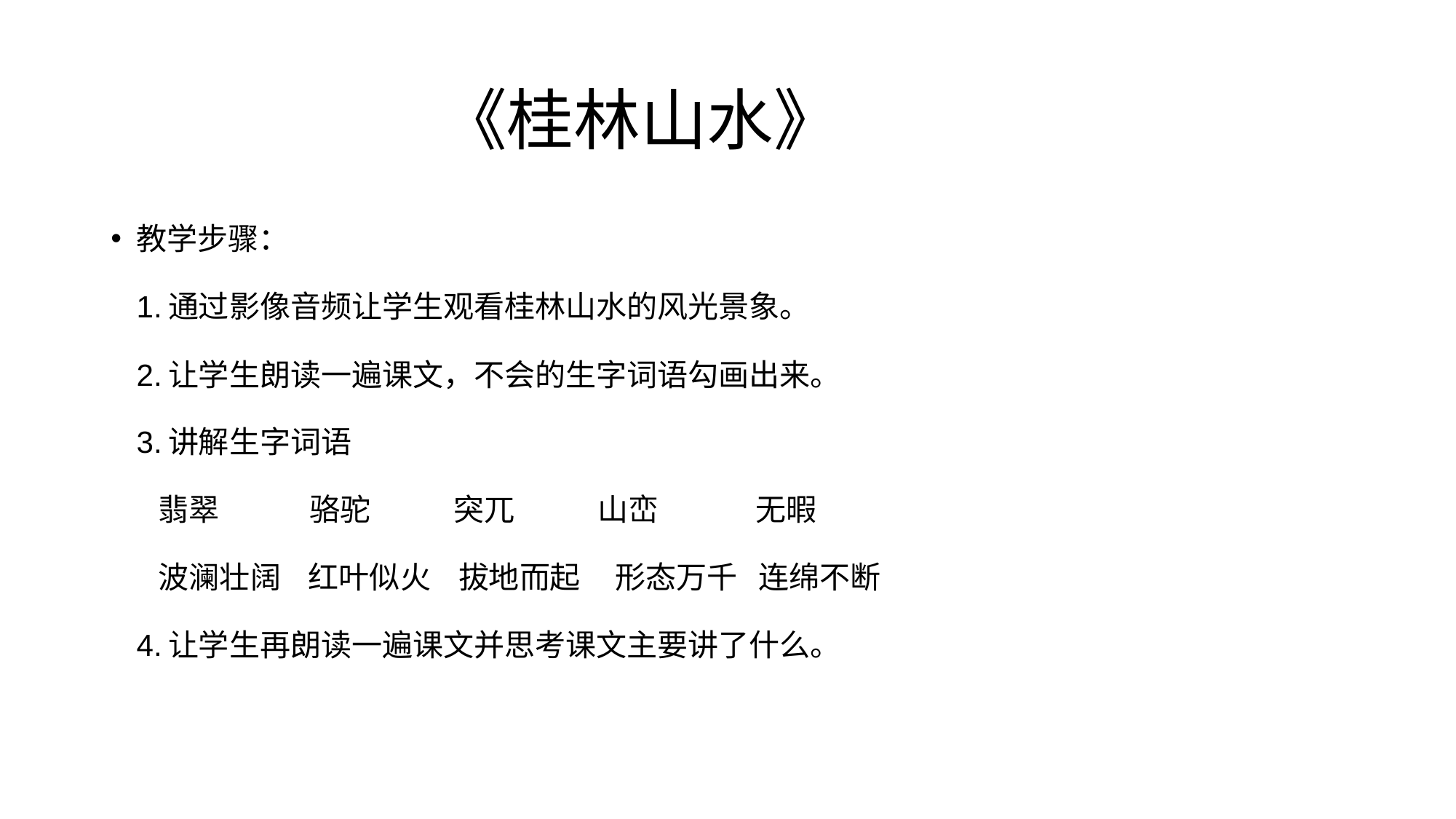

# 《桂林山水》
教学步骤：
   1.通过影像音频让学生观看桂林山水的风光景象。
   2.让学生朗读一遍课文，不会的生字词语勾画出来。
   3.讲解生字词语
      翡翠             骆驼            突兀            山峦              无暇
      波澜壮阔    红叶似火    拔地而起     形态万千   连绵不断
   4.让学生再朗读一遍课文并思考课文主要讲了什么。